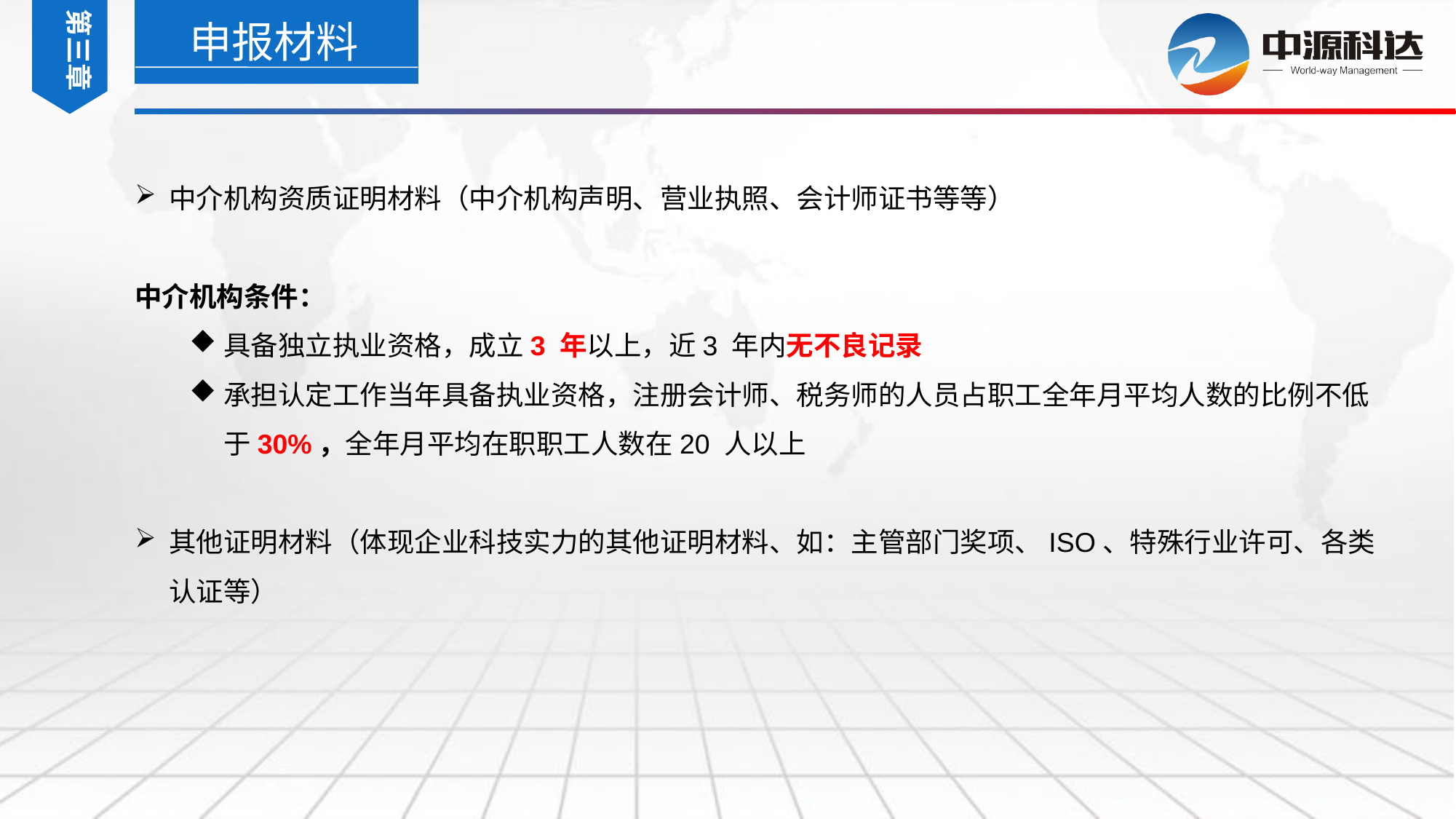

第三章
申报材料
中介机构资质证明材料（中介机构声明、营业执照、会计师证书等等）

中介机构条件：
具备独立执业资格，成立3 年以上，近3 年内无不良记录
承担认定工作当年具备执业资格，注册会计师、税务师的人员占职工全年月平均人数的比例不低于30%，全年月平均在职职工人数在20 人以上

其他证明材料（体现企业科技实力的其他证明材料、如：主管部门奖项、ISO、特殊行业许可、各类认证等）